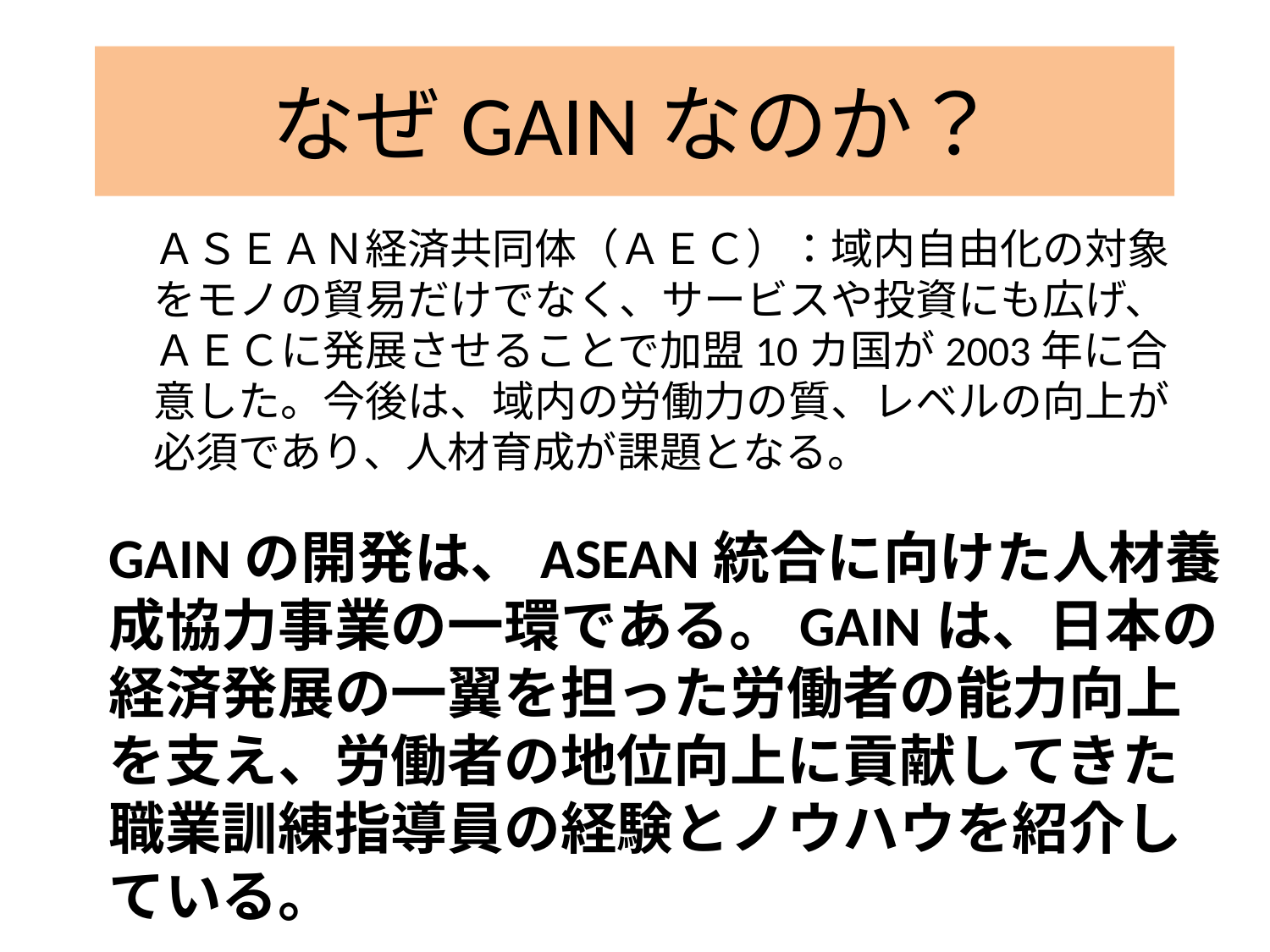

# なぜGAINなのか？
ＡＳＥＡＮ経済共同体（ＡＥＣ）：域内自由化の対象をモノの貿易だけでなく、サービスや投資にも広げ、ＡＥＣに発展させることで加盟10カ国が2003年に合意した。今後は、域内の労働力の質、レベルの向上が必須であり、人材育成が課題となる。
GAINの開発は、ASEAN統合に向けた人材養成協力事業の一環である。GAINは、日本の経済発展の一翼を担った労働者の能力向上を支え、労働者の地位向上に貢献してきた職業訓練指導員の経験とノウハウを紹介している。